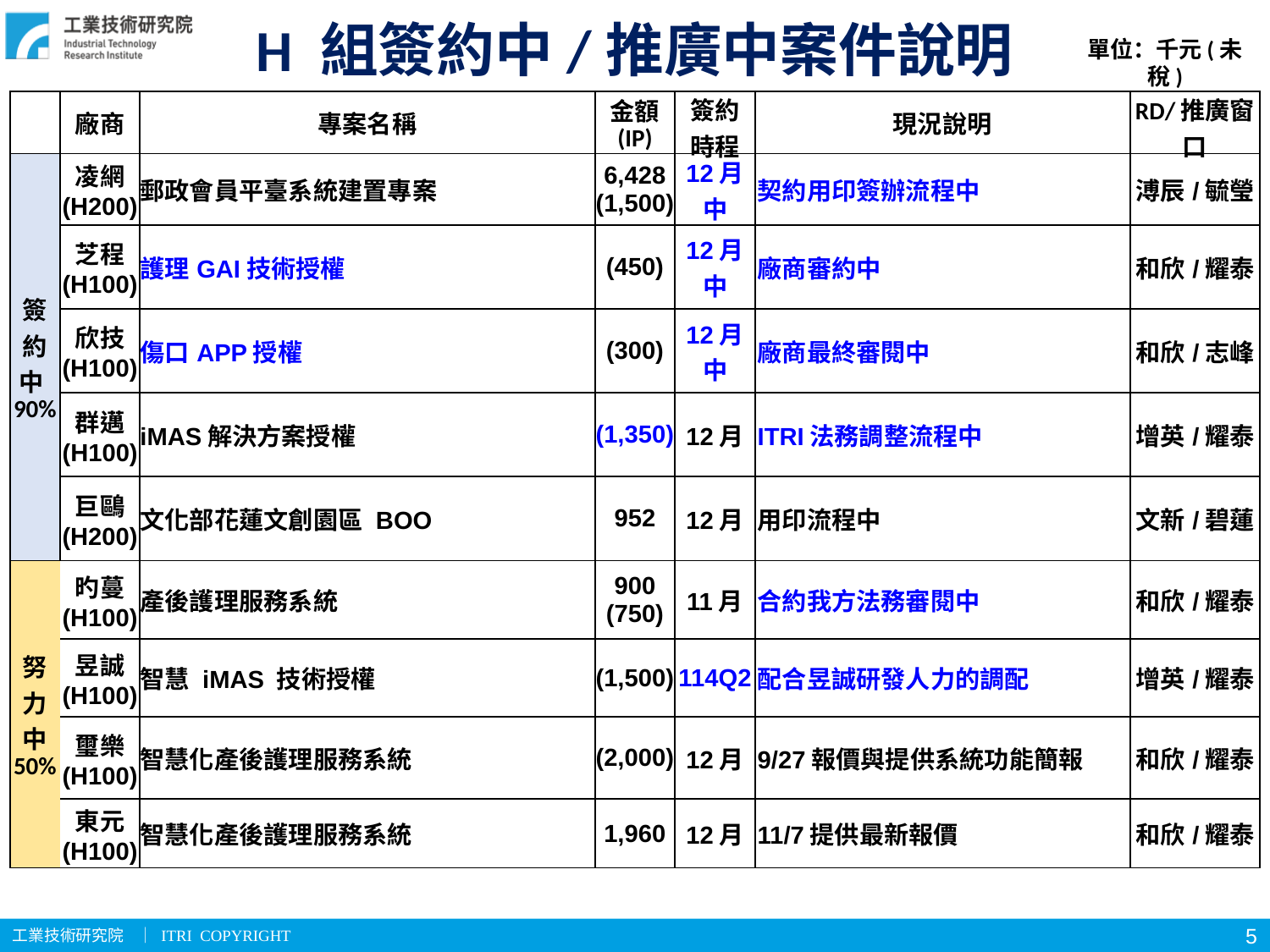

# H 組簽約中/推廣中案件說明
單位：千元(未稅)
|  | 廠商 | 專案名稱 | 金額 (IP) | 簽約 時程 | 現況說明 | RD/推廣窗口 |
| --- | --- | --- | --- | --- | --- | --- |
| 簽 約 中90% | 凌網 (H200) | 郵政會員平臺系統建置專案 | 6,428 (1,500) | 12月中 | 契約用印簽辦流程中 | 溥辰/毓瑩 |
|  | 芝程 (H100) | 護理GAI技術授權 | (450) | 12月中 | 廠商審約中 | 和欣/耀泰 |
|  | 欣技 (H100) | 傷口APP授權 | (300) | 12月中 | 廠商最終審閱中 | 和欣/志峰 |
|  | 群邁 (H100) | iMAS解決方案授權 | (1,350) | 12月 | ITRI法務調整流程中 | 增英/耀泰 |
|  | 巨鷗 (H200) | 文化部花蓮文創園區 BOO | 952 | 12月 | 用印流程中 | 文新/碧蓮 |
| 努 力 中 50% | 旳蔓 (H100) | 產後護理服務系統 | 900 (750) | 11月 | 合約我方法務審閱中 | 和欣/耀泰 |
|  | 昱誠 (H100) | 智慧 iMAS 技術授權 | (1,500) | 114Q2 | 配合昱誠研發人力的調配 | 增英/耀泰 |
|  | 璽樂 (H100) | 智慧化產後護理服務系統 | (2,000) | 12月 | 9/27報價與提供系統功能簡報 | 和欣/耀泰 |
|  | 東元 (H100) | 智慧化產後護理服務系統 | 1,960 | 12月 | 11/7提供最新報價 | 和欣/耀泰 |